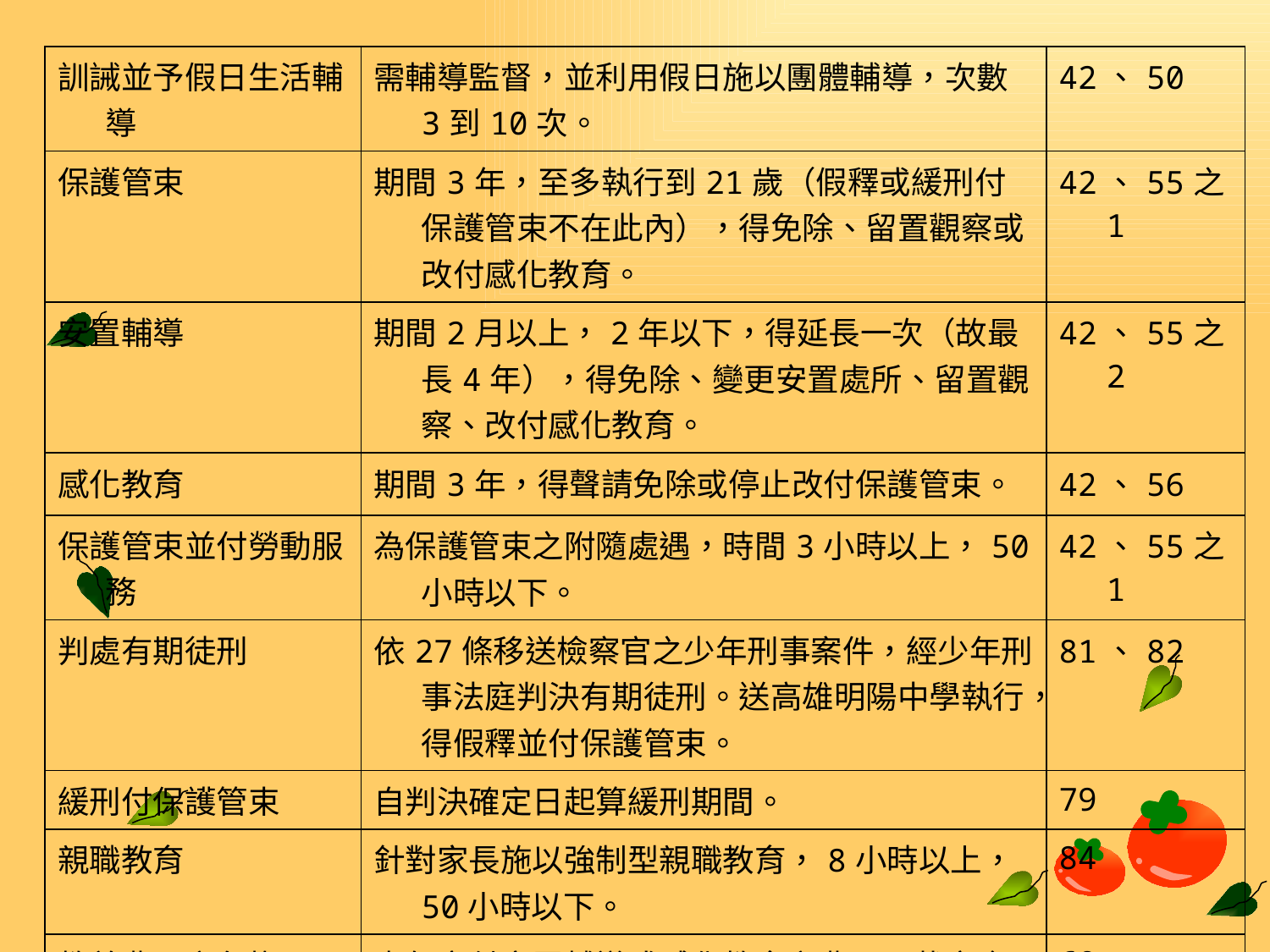

#
| 訓誡並予假日生活輔導 | 需輔導監督，並利用假日施以團體輔導，次數3到10次。 | 42、50 |
| --- | --- | --- |
| 保護管束 | 期間3年，至多執行到21歲（假釋或緩刑付保護管束不在此內），得免除、留置觀察或改付感化教育。 | 42、55之1 |
| 安置輔導 | 期間2月以上，2年以下，得延長一次（故最長4年），得免除、變更安置處所、留置觀察、改付感化教育。 | 42、55之2 |
| 感化教育 | 期間3年，得聲請免除或停止改付保護管束。 | 42、56 |
| 保護管束並付勞動服務 | 為保護管束之附隨處遇，時間3小時以上，50小時以下。 | 42、55之1 |
| 判處有期徒刑 | 依27條移送檢察官之少年刑事案件，經少年刑事法庭判決有期徒刑。送高雄明陽中學執行，得假釋並付保護管束。 | 81、82 |
| 緩刑付保護管束 | 自判決確定日起算緩刑期間。 | 79 |
| 親職教育 | 針對家長施以強制型親職教育，8小時以上，50小時以下。 | 84 |
| 教養費用之負擔 | 少年交付安置輔導或感化教育之費用，裁定命家長負擔。 | 60 |